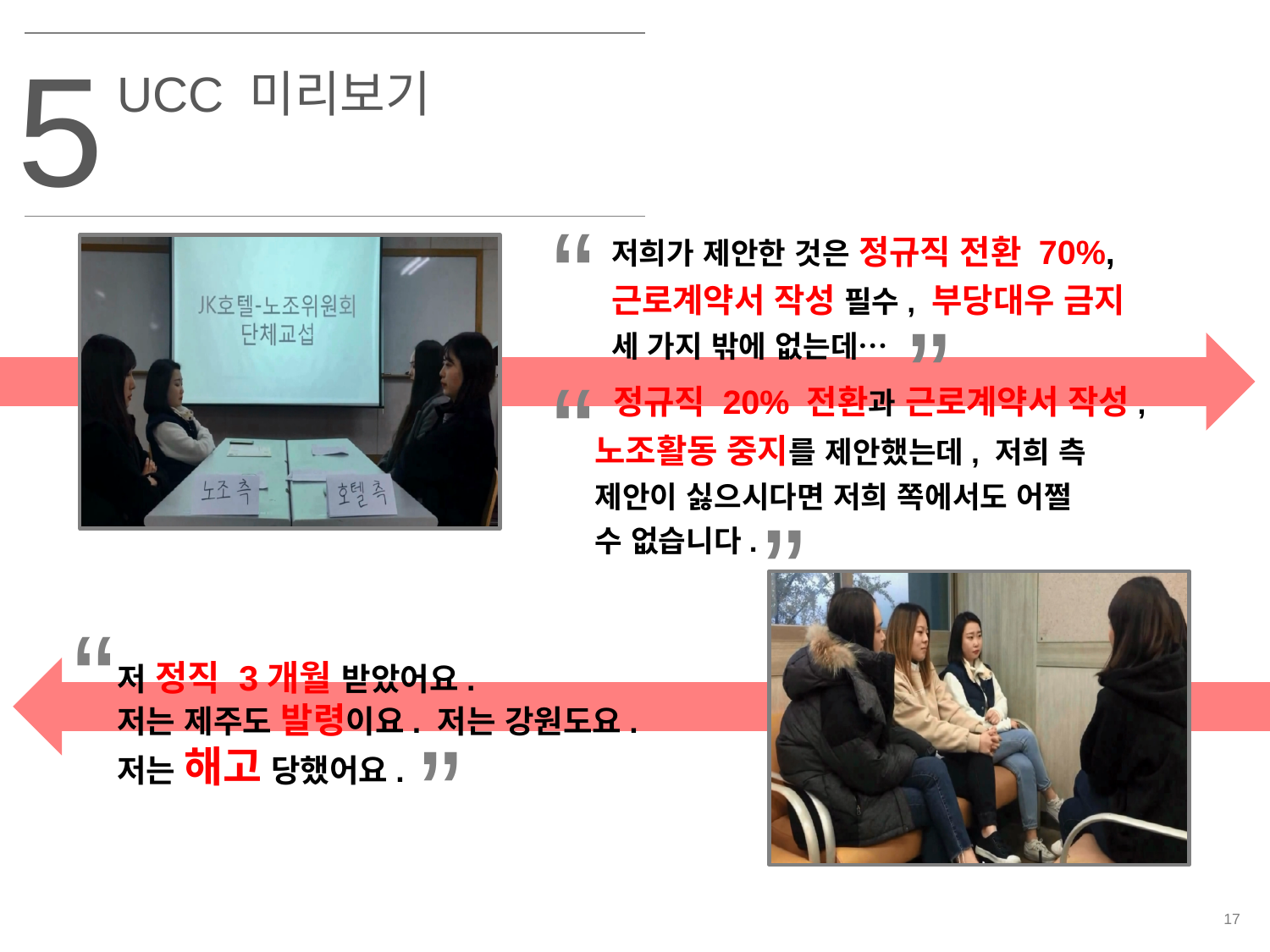

5
UCC 미리보기
“
저희가 제안한 것은 정규직 전환 70%,

근로계약서 작성 필수, 부당대우 금지

세 가지 밖에 없는데…
”
“
 정규직 20% 전환과 근로계약서 작성,

노조활동 중지를 제안했는데, 저희 측

제안이 싫으시다면 저희 쪽에서도 어쩔

수 없습니다.
”

“
저 정직 3개월 받았어요.
저는 제주도 발령이요. 저는 강원도요.
저는 해고 당했어요.
”